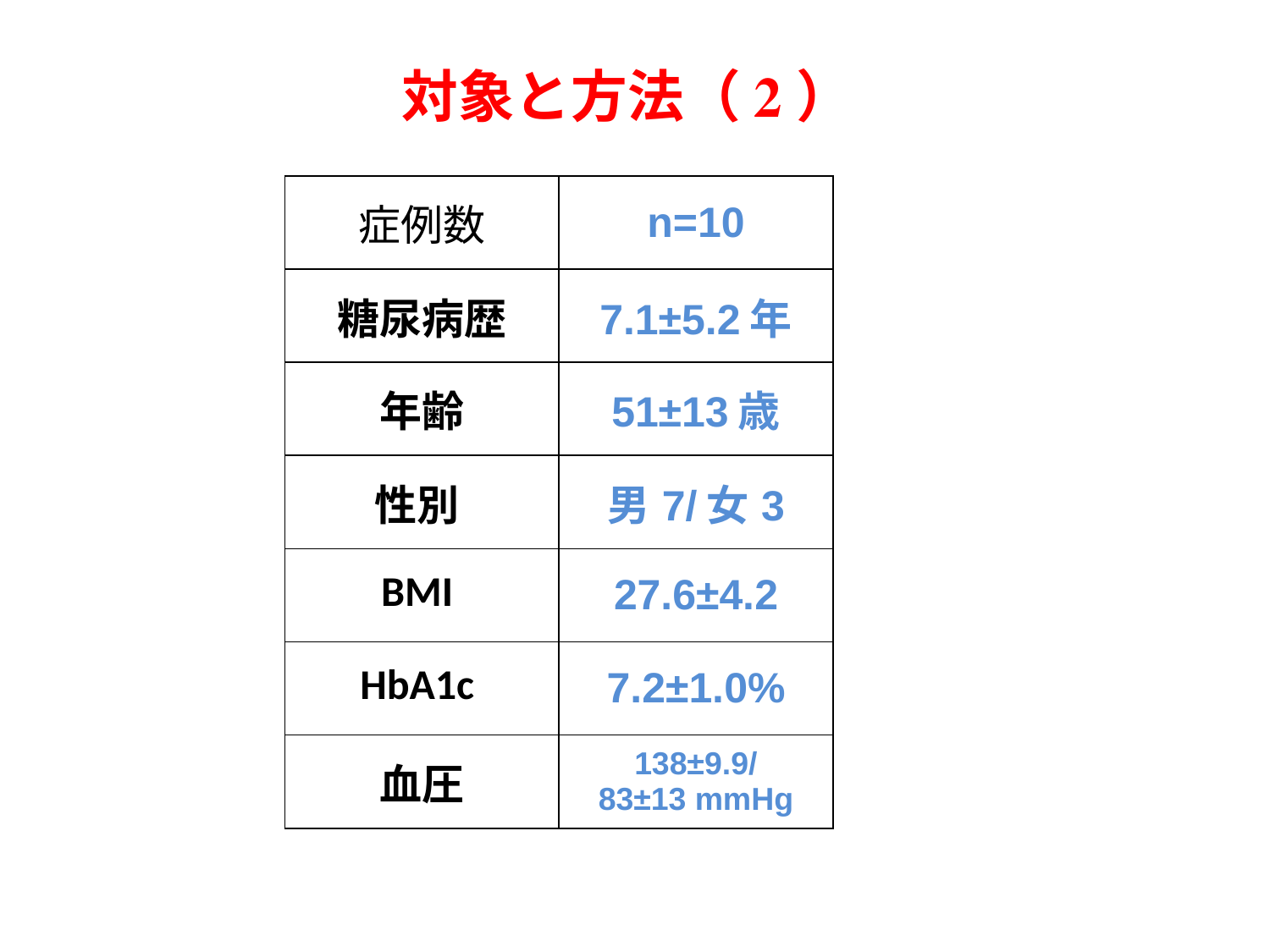

対象と方法（2）

| 症例数 | n=10 |
| --- | --- |
| 糖尿病歴 | 7.1±5.2年 |
| 年齢 | 51±13歳 |
| 性別 | 男7/女3 |
| BMI | 27.6±4.2 |
| HbA1c | 7.2±1.0% |
| 血圧 | 138±9.9/ 83±13 mmHg |